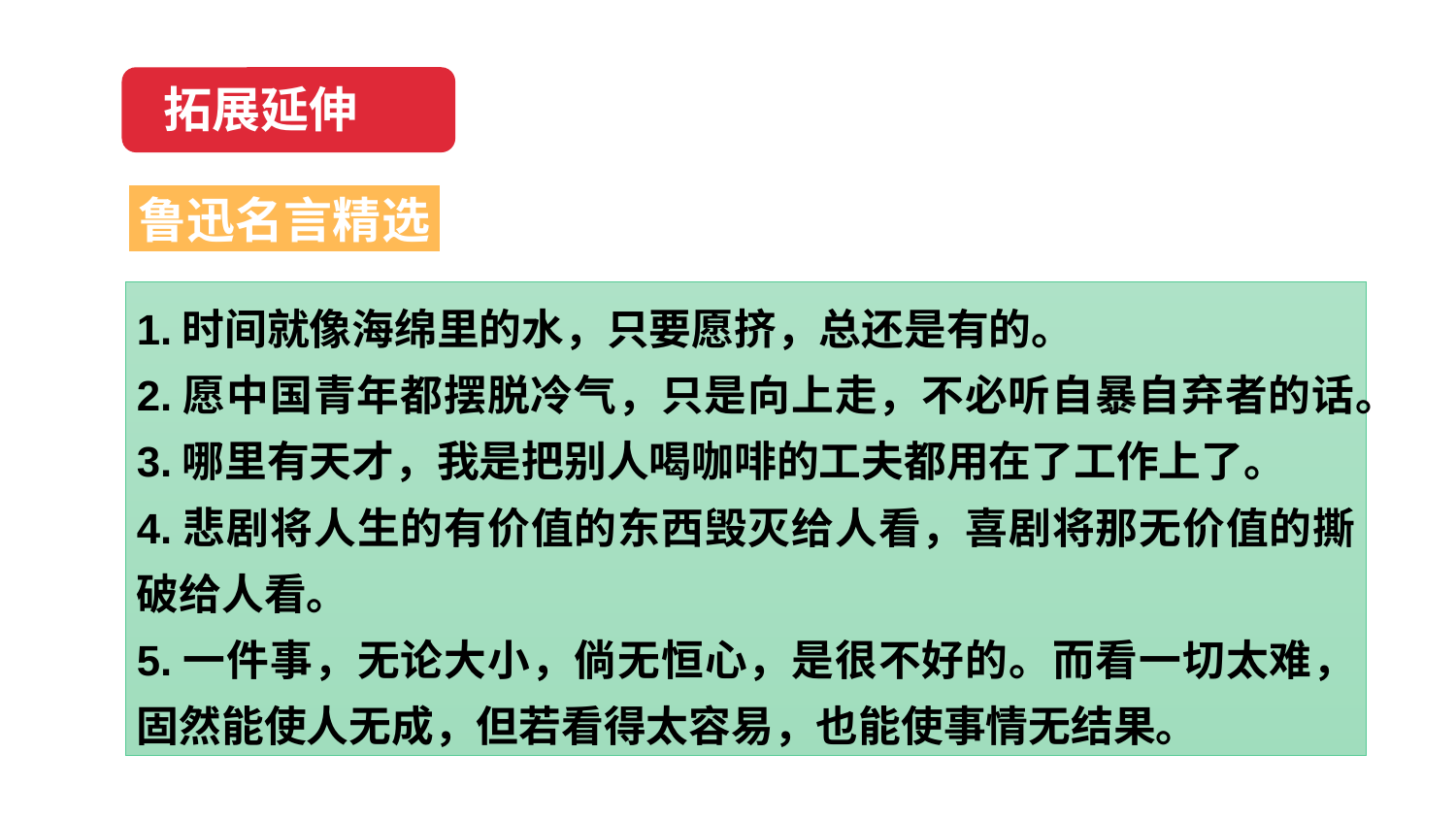

拓展延伸
鲁迅名言精选
1.时间就像海绵里的水，只要愿挤，总还是有的。
2.愿中国青年都摆脱冷气，只是向上走，不必听自暴自弃者的话。
3.哪里有天才，我是把别人喝咖啡的工夫都用在了工作上了。
4.悲剧将人生的有价值的东西毁灭给人看，喜剧将那无价值的撕破给人看。
5.一件事，无论大小，倘无恒心，是很不好的。而看一切太难，固然能使人无成，但若看得太容易，也能使事情无结果。